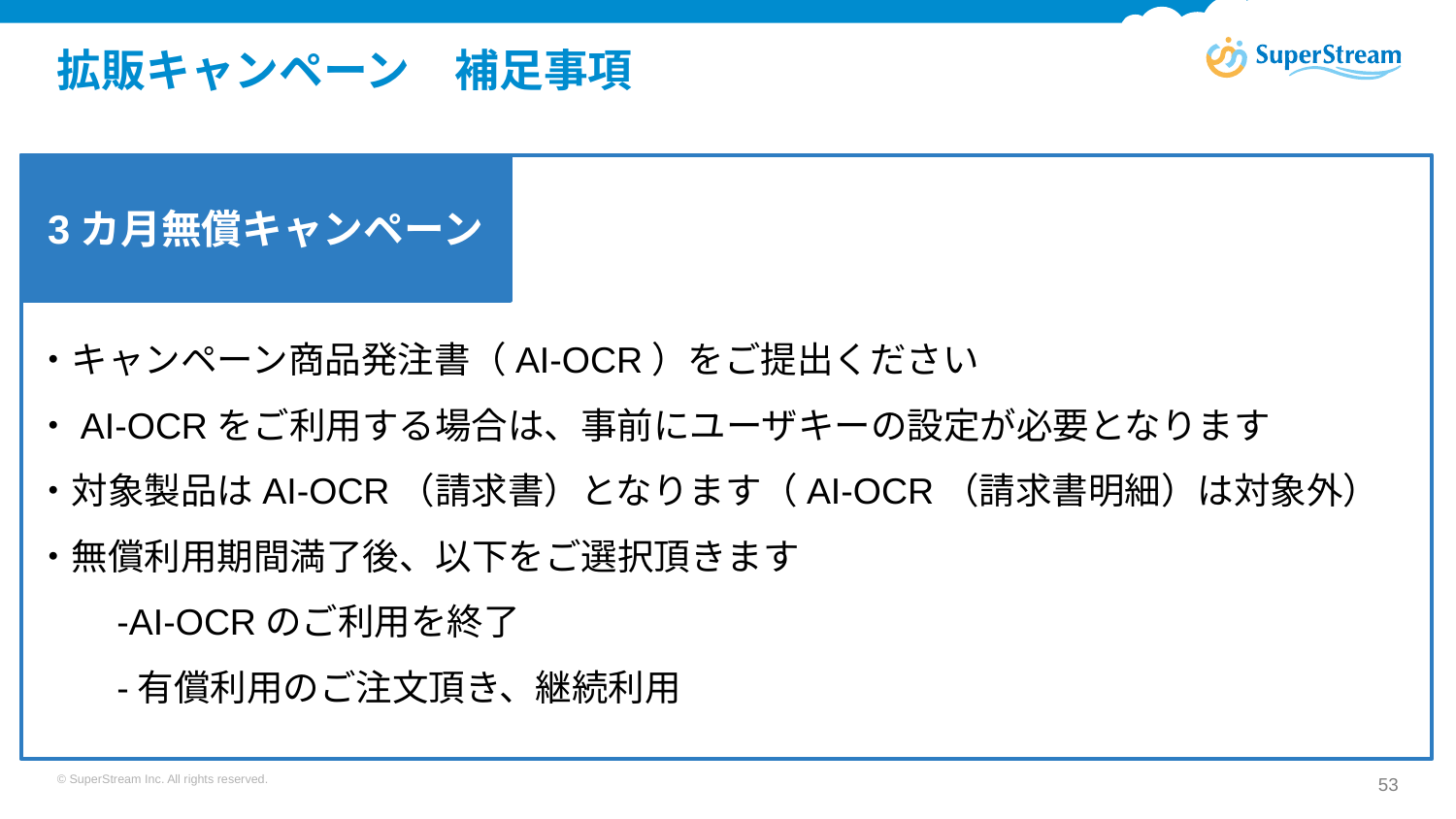

# 拡販キャンペーン　補足事項

・キャンペーン商品発注書（AI-OCR）をご提出ください
・AI-OCRをご利用する場合は、事前にユーザキーの設定が必要となります
・対象製品はAI-OCR（請求書）となります（AI-OCR（請求書明細）は対象外）
・無償利用期間満了後、以下をご選択頂きます
　　-AI-OCRのご利用を終了
　　-有償利用のご注文頂き、継続利用
3カ月無償キャンペーン
© SuperStream Inc. All rights reserved.
53